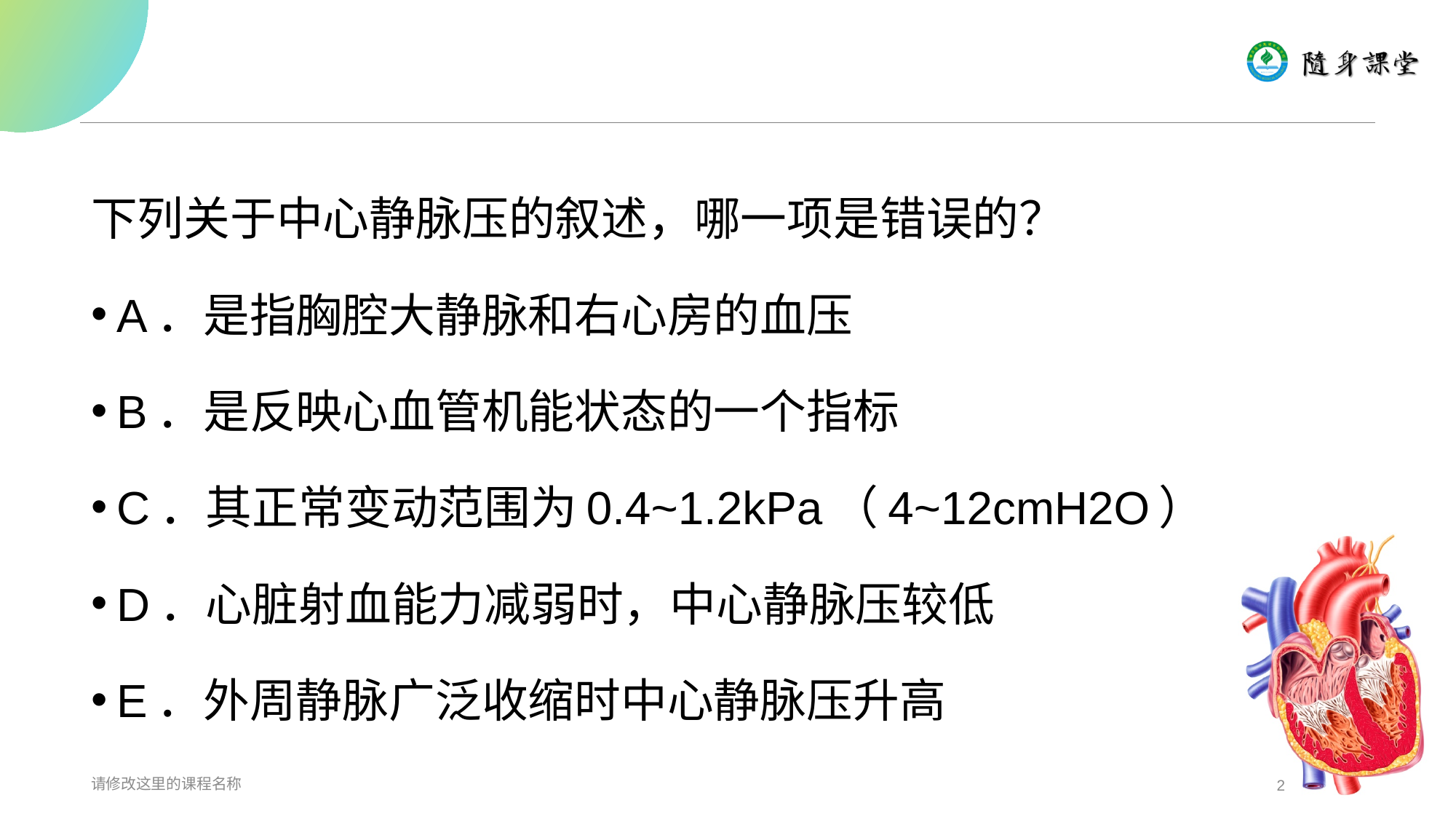

#
下列关于中心静脉压的叙述，哪一项是错误的？
A．是指胸腔大静脉和右心房的血压
B．是反映心血管机能状态的一个指标
C．其正常变动范围为0.4~1.2kPa（4~12cmH2O）
D．心脏射血能力减弱时，中心静脉压较低
E．外周静脉广泛收缩时中心静脉压升高
请修改这里的课程名称
2